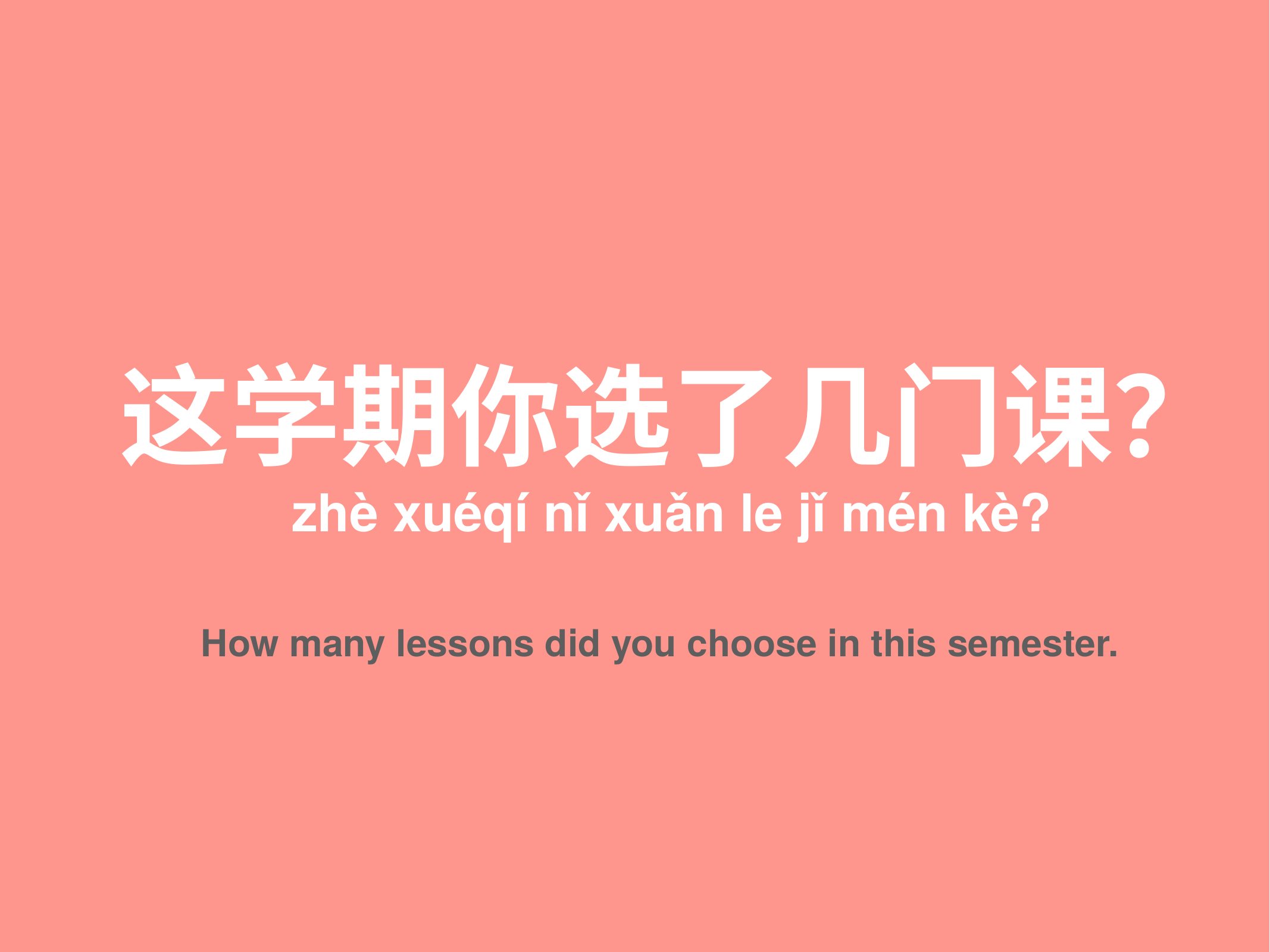

这学期你选了几门课？
zhè xuéqí nǐ xuǎn le jǐ mén kè?
How many lessons did you choose in this semester.